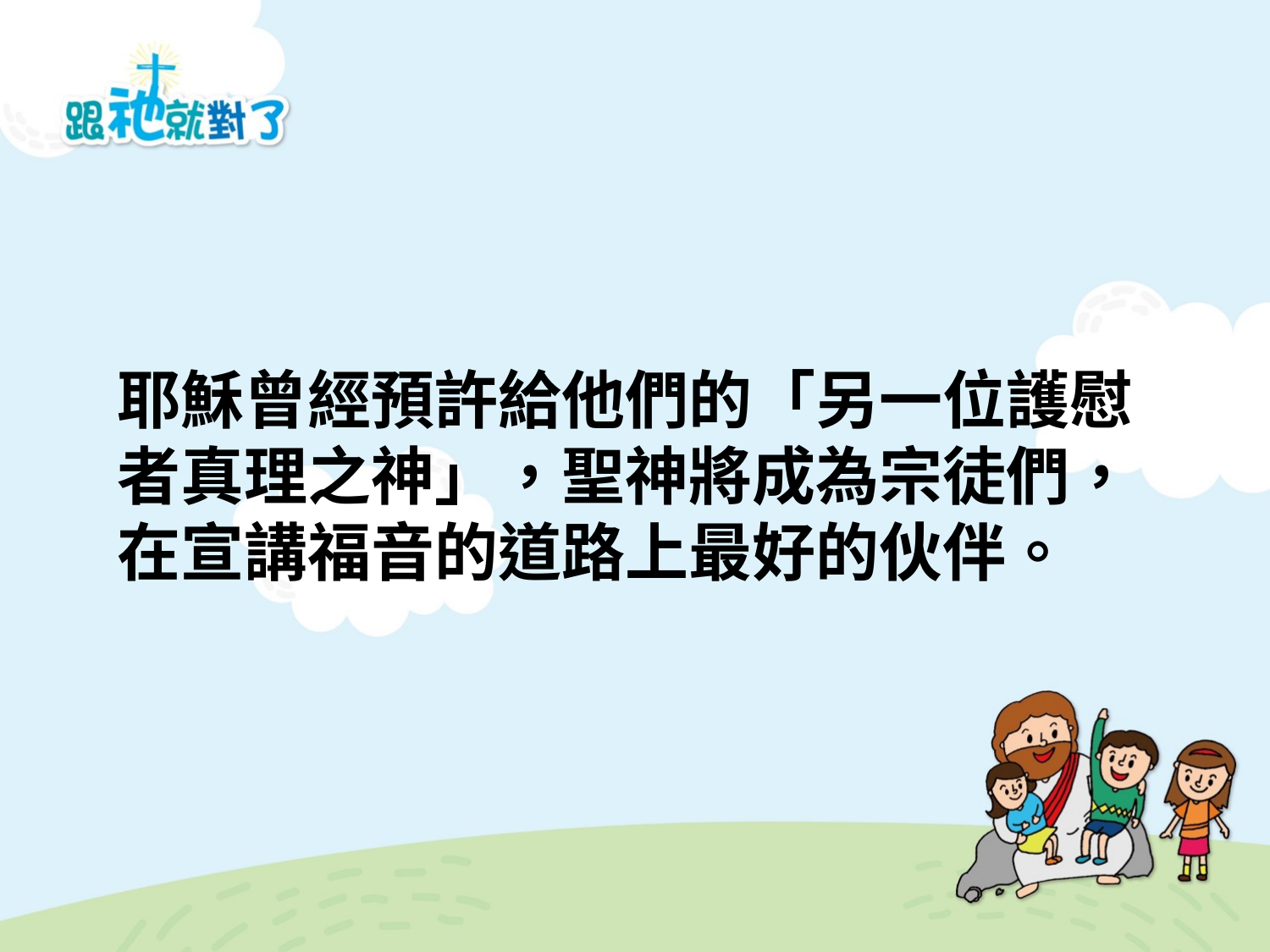

耶穌曾經預許給他們的「另一位護慰者真理之神」，聖神將成為宗徒們，在宣講福音的道路上最好的伙伴。